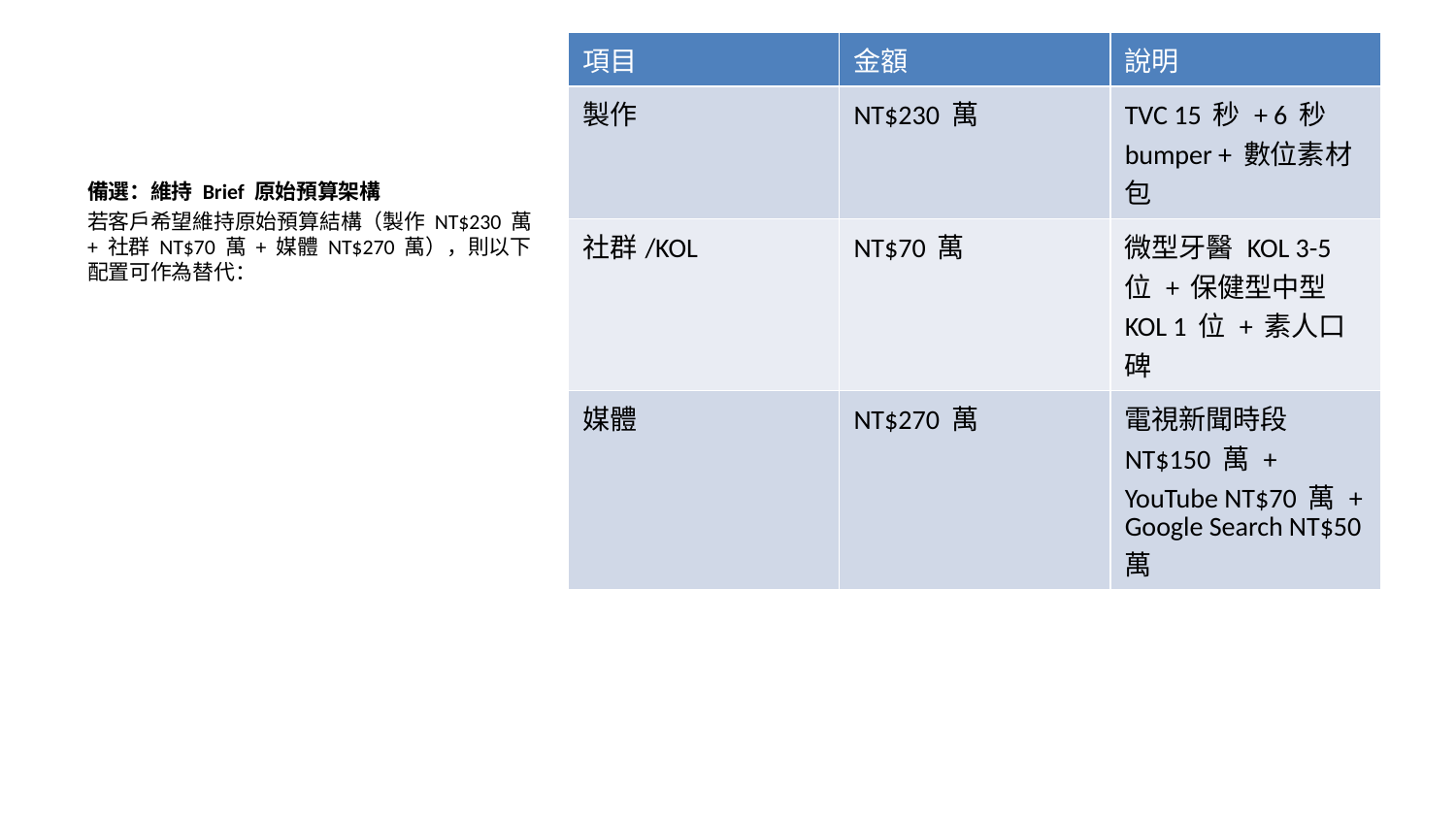

| 項目 | 金額 | 說明 |
| --- | --- | --- |
| 製作 | NT$230 萬 | TVC 15 秒 + 6 秒 bumper + 數位素材包 |
| 社群/KOL | NT$70 萬 | 微型牙醫 KOL 3-5 位 + 保健型中型 KOL 1 位 + 素人口碑 |
| 媒體 | NT$270 萬 | 電視新聞時段 NT$150 萬 + YouTube NT$70 萬 + Google Search NT$50 萬 |
備選：維持 Brief 原始預算架構
若客戶希望維持原始預算結構（製作 NT$230 萬 + 社群 NT$70 萬 + 媒體 NT$270 萬），則以下配置可作為替代：